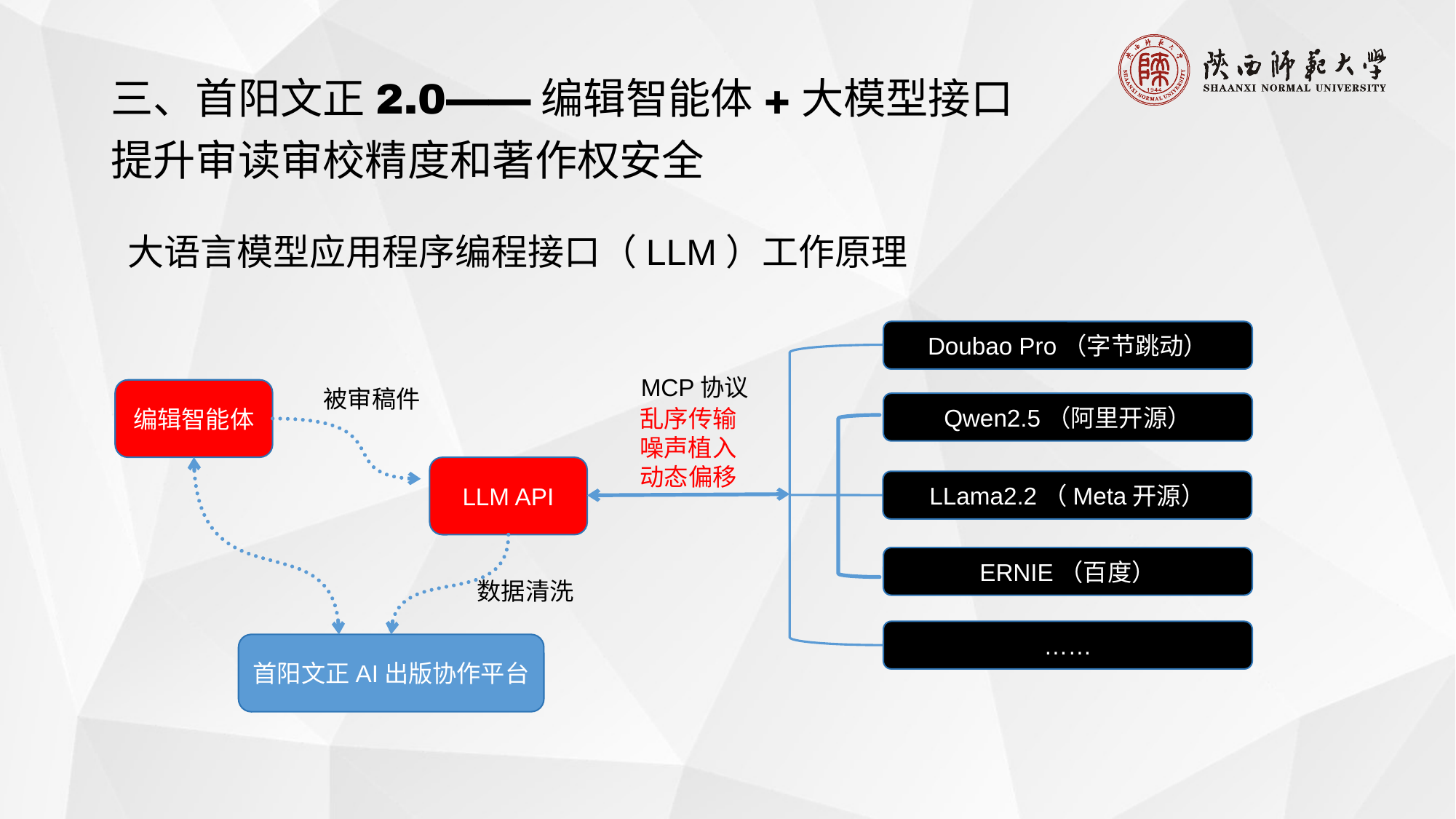

# 三、首阳文正2.0——编辑智能体+大模型接口提升审读审校精度和著作权安全
大语言模型应用程序编程接口（LLM）工作原理
Doubao Pro（字节跳动）

MCP协议
被审稿件
编辑智能体
乱序传输
噪声植入
动态偏移
Qwen2.5（阿里开源）

LLM API
LLama2.2（Meta开源）

ERNIE（百度）
数据清洗
……
首阳文正AI出版协作平台